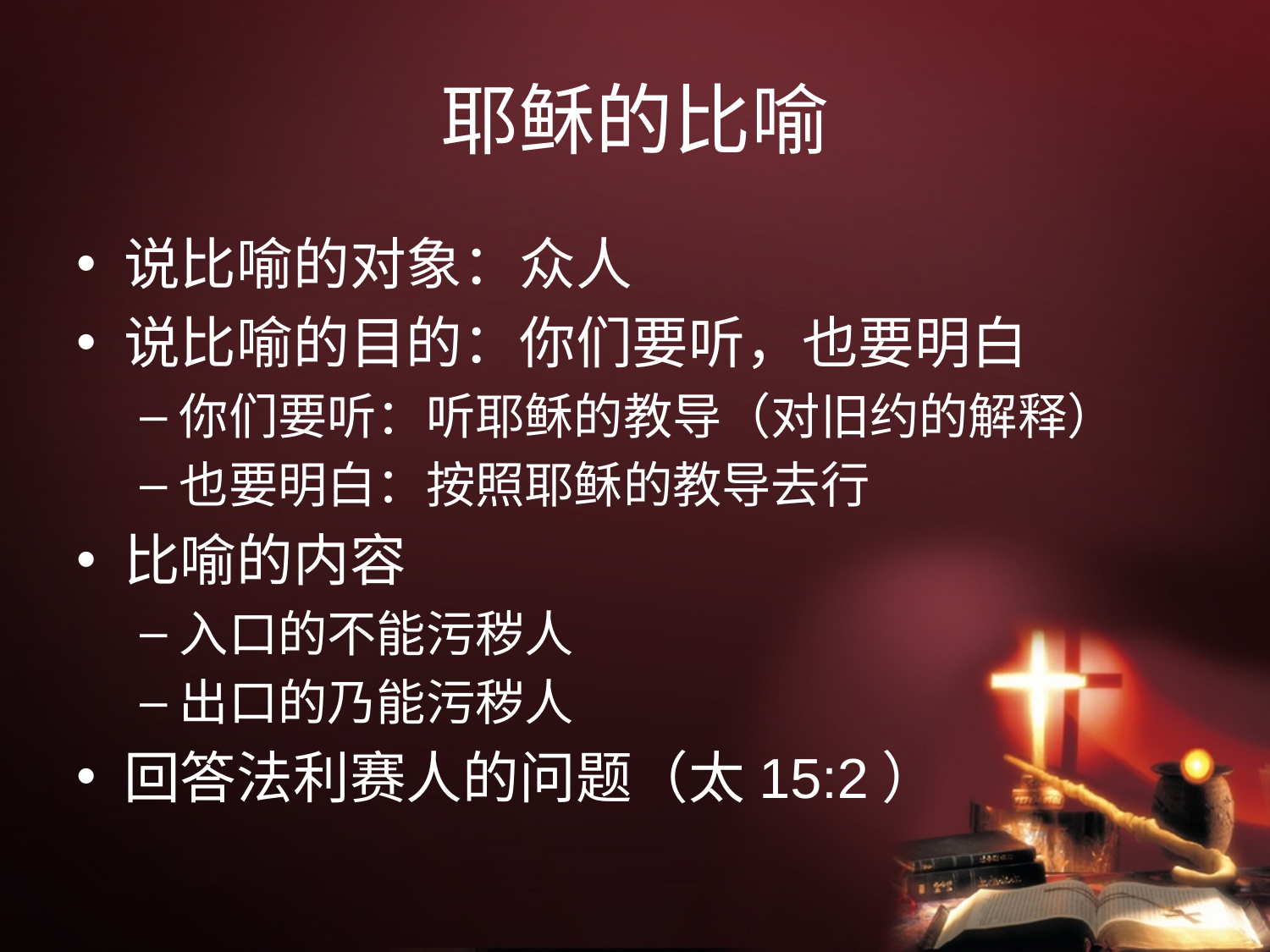

# 耶稣的比喻
说比喻的对象：众人
说比喻的目的：你们要听，也要明白
你们要听：听耶稣的教导（对旧约的解释）
也要明白：按照耶稣的教导去行
比喻的内容
入口的不能污秽人
出口的乃能污秽人
回答法利赛人的问题（太15:2）